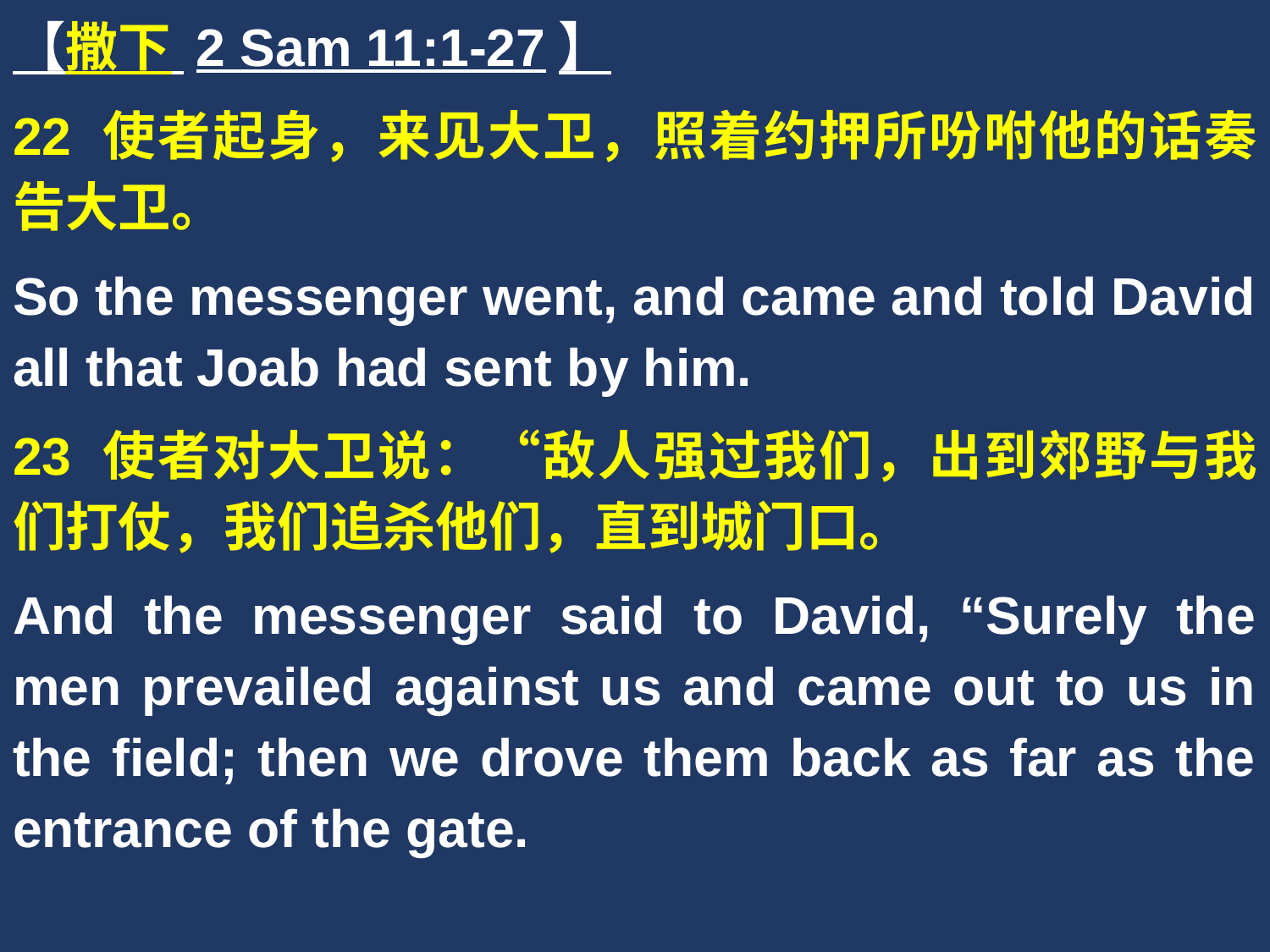

【撒下 2 Sam 11:1-27】
22 使者起身，来见大卫，照着约押所吩咐他的话奏告大卫。
So the messenger went, and came and told David all that Joab had sent by him.
23 使者对大卫说：“敌人强过我们，出到郊野与我们打仗，我们追杀他们，直到城门口。
And the messenger said to David, “Surely the men prevailed against us and came out to us in the field; then we drove them back as far as the entrance of the gate.